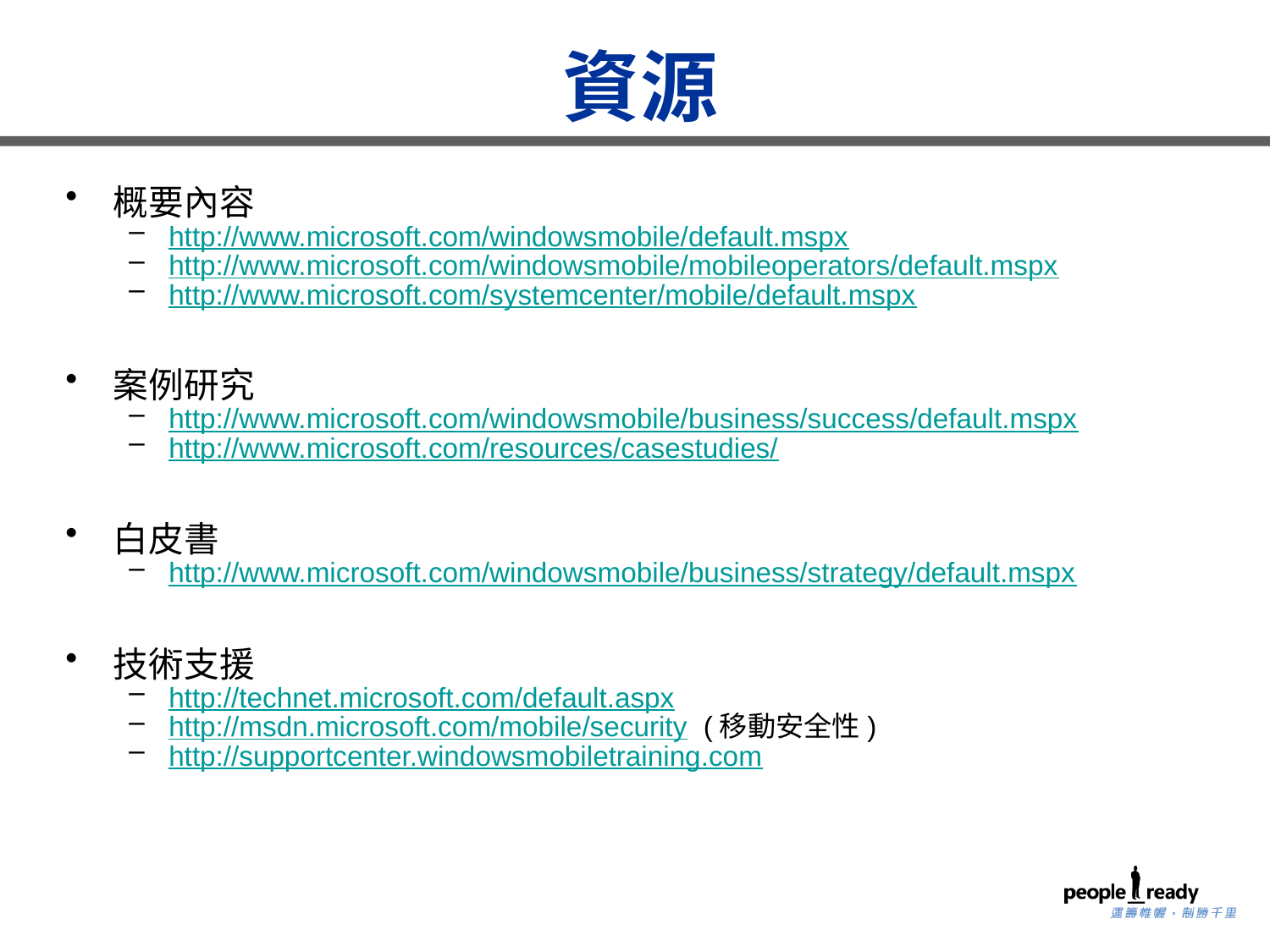

資源
概要內容
http://www.microsoft.com/windowsmobile/default.mspx
http://www.microsoft.com/windowsmobile/mobileoperators/default.mspx
http://www.microsoft.com/systemcenter/mobile/default.mspx

案例研究
http://www.microsoft.com/windowsmobile/business/success/default.mspx
http://www.microsoft.com/resources/casestudies/

白皮書
http://www.microsoft.com/windowsmobile/business/strategy/default.mspx

技術支援
http://technet.microsoft.com/default.aspx
http://msdn.microsoft.com/mobile/security  (移動安全性)
http://supportcenter.windowsmobiletraining.com